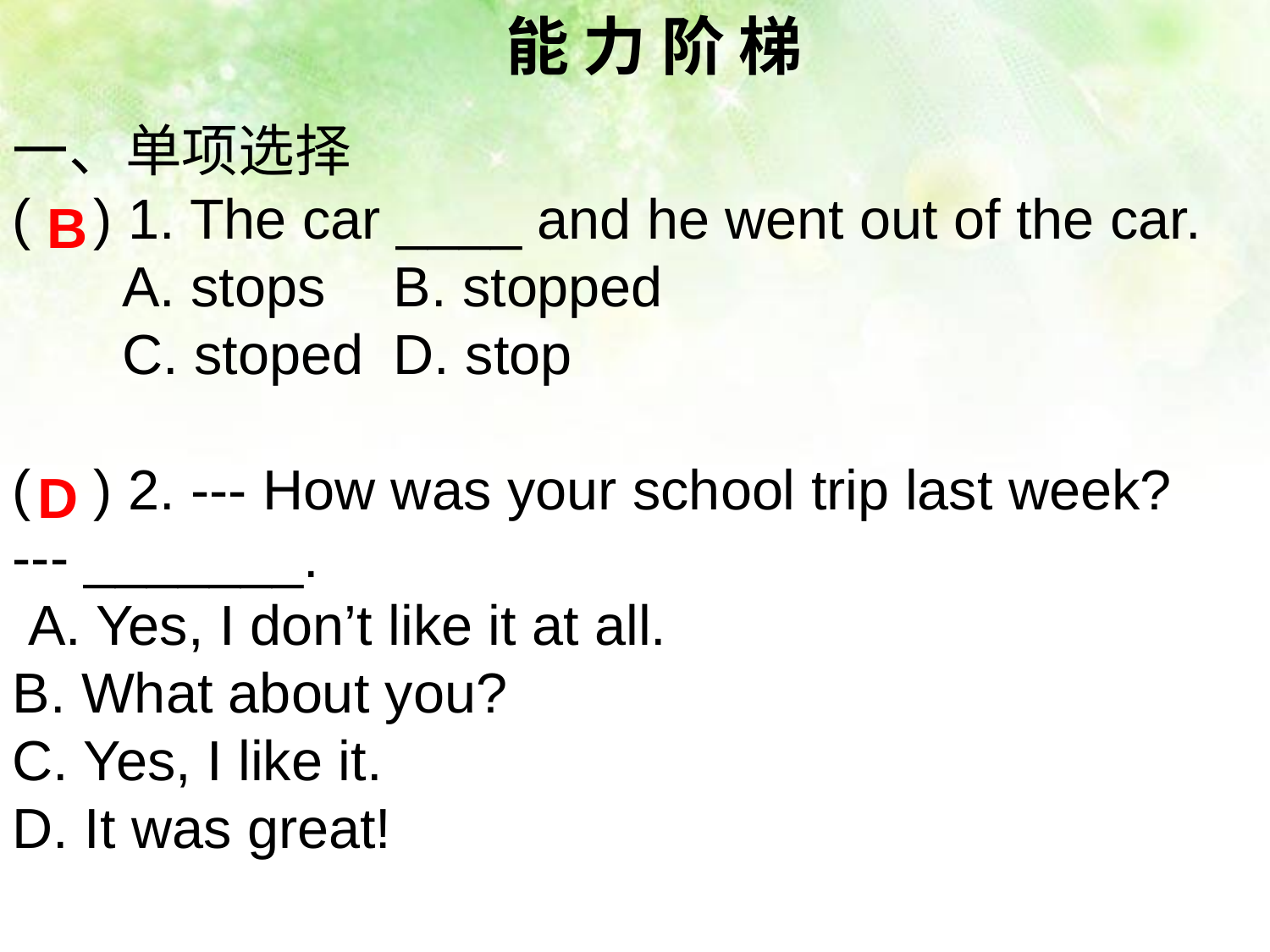

能 力 阶 梯
一、单项选择
(    ) 1. The car ____ and he went out of the car.
       A. stops 	B. stopped
       C. stoped 	D. stop

(    ) 2. --- How was your school trip last week?
--- _______.
 A. Yes, I don’t like it at all.
B. What about you?
C. Yes, I like it.
D. It was great!
B
D